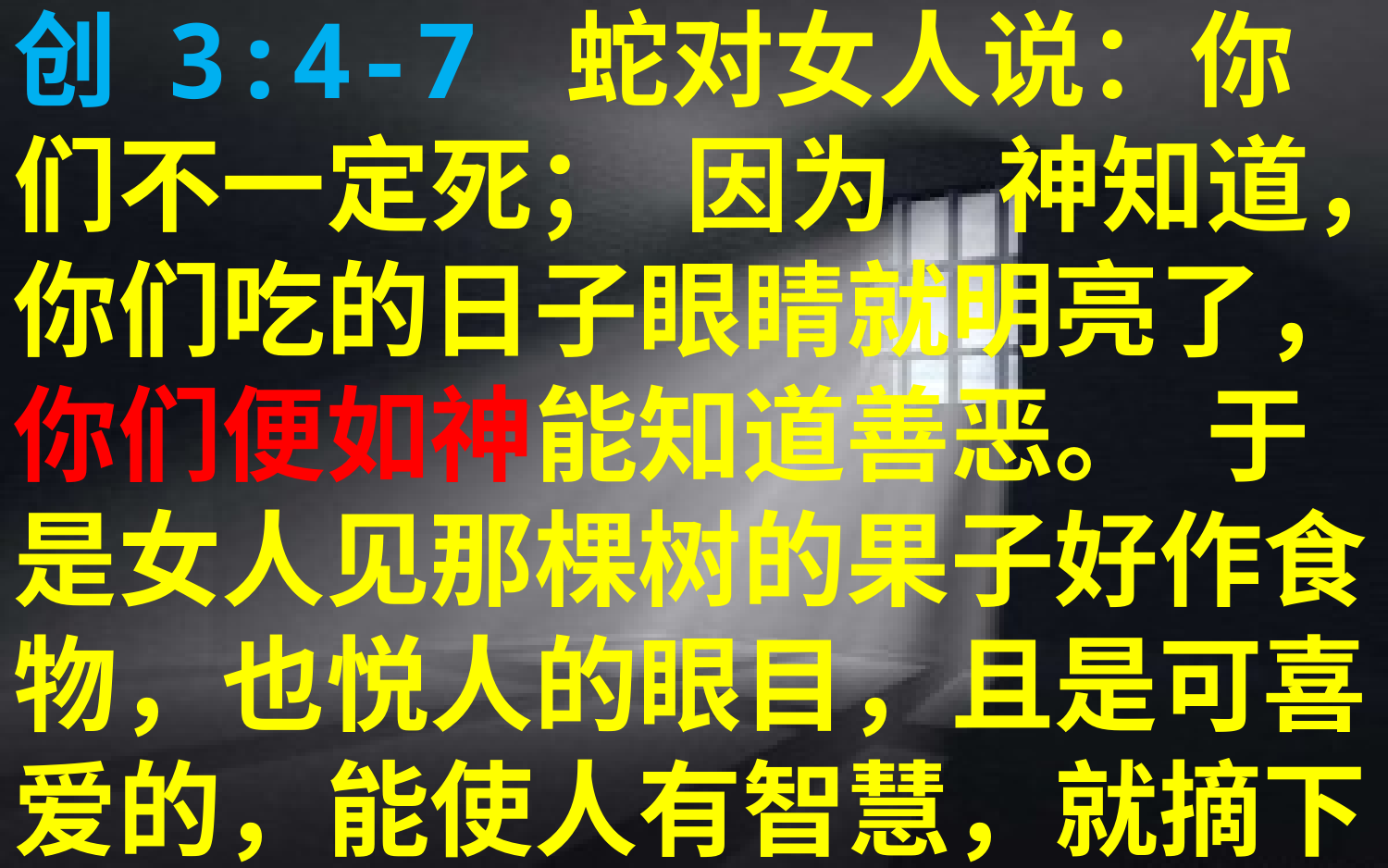

创 3:4-7 蛇对女人说：你们不一定死；  因为　神知道，你们吃的日子眼睛就明亮了，你们便如神能知道善恶。  于是女人见那棵树的果子好作食物，也悦人的眼目，且是可喜爱的，能使人有智慧，就摘下